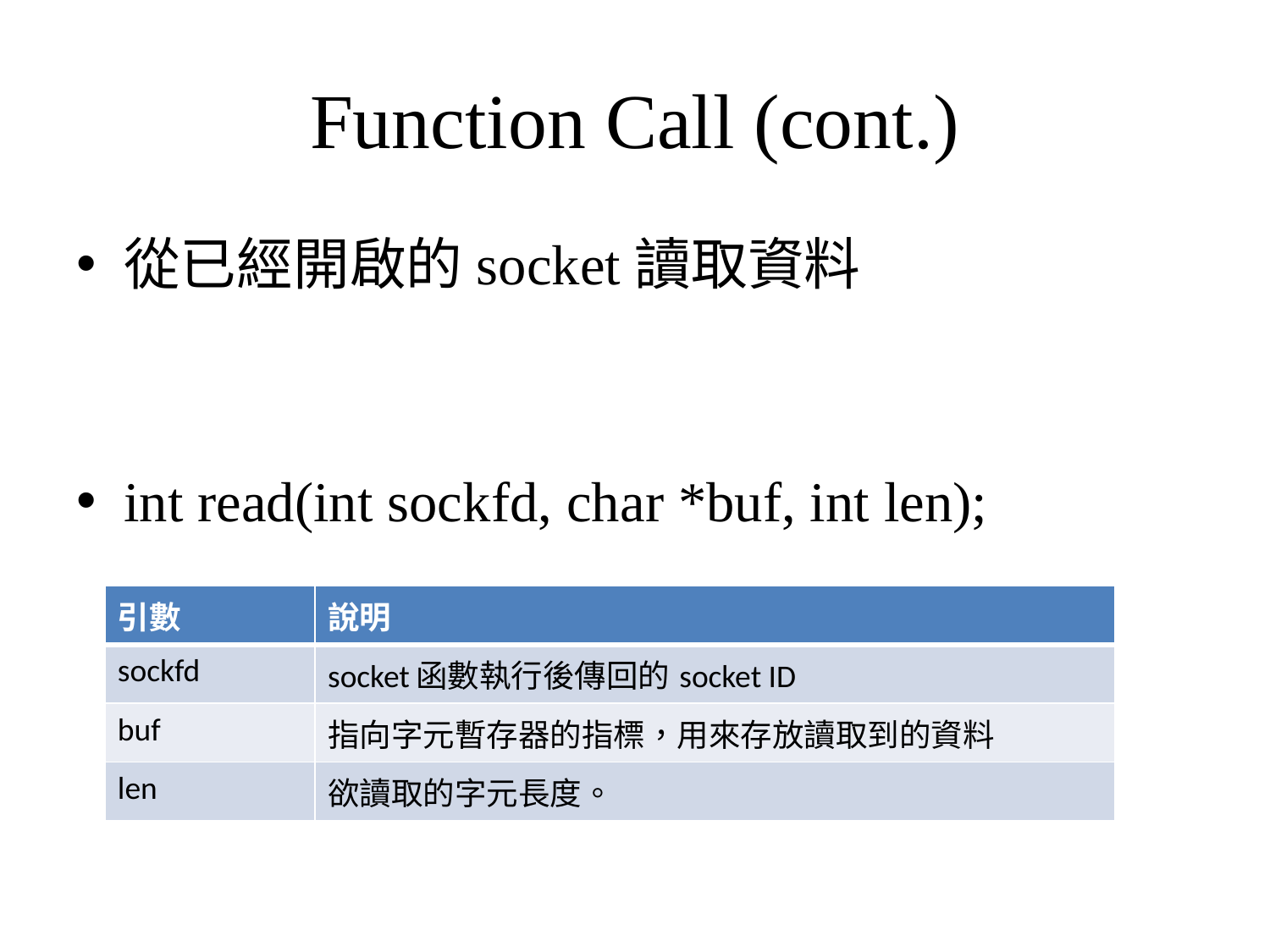

# Function Call (cont.)
從已經開啟的socket讀取資料

int read(int sockfd, char *buf, int len);

| 引數 | 說明 |
| --- | --- |
| sockfd | socket函數執行後傳回的socket ID |
| buf | 指向字元暫存器的指標，用來存放讀取到的資料 |
| len | 欲讀取的字元長度。 |